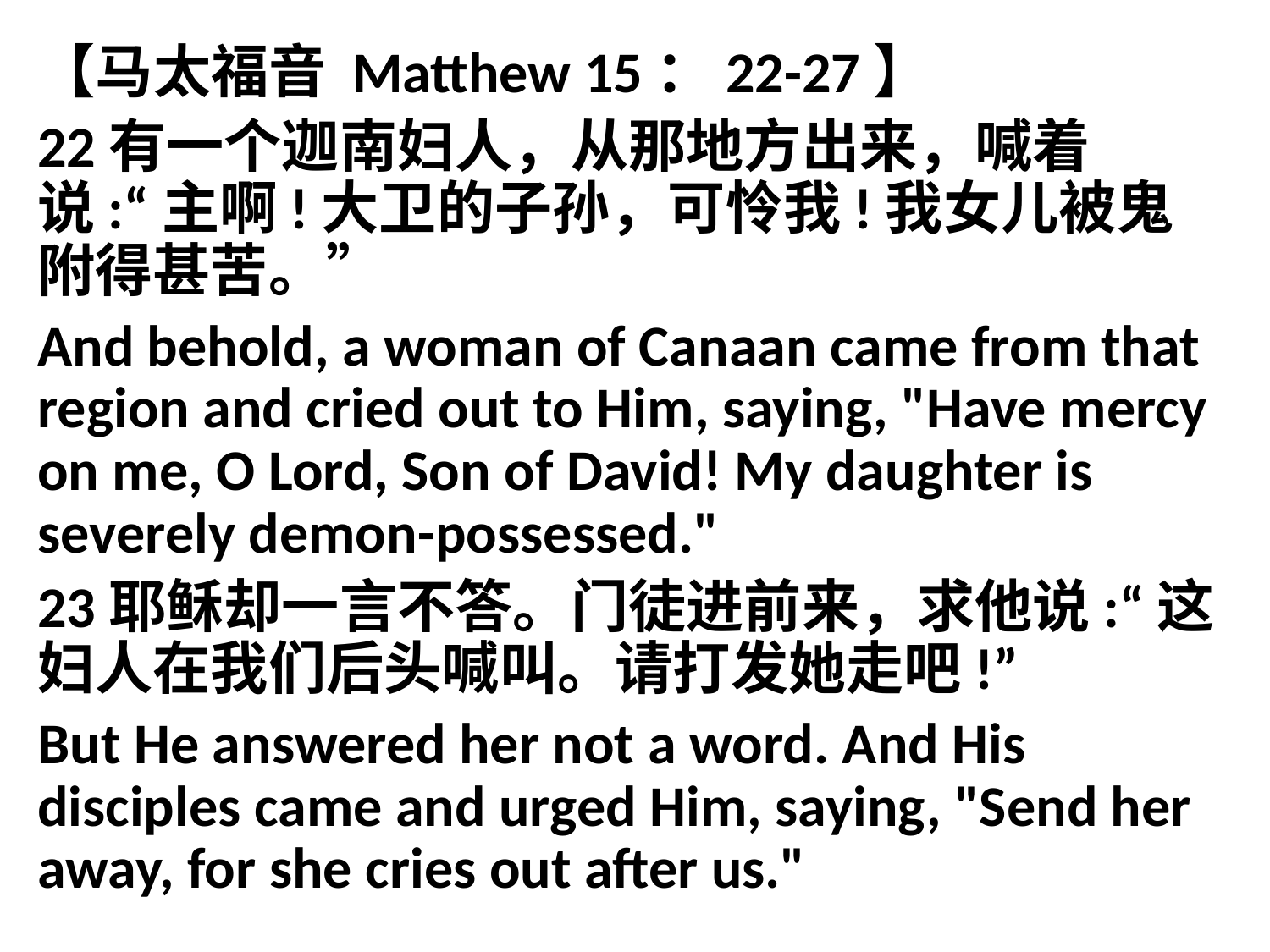

【马太福音 Matthew 15：22-27】
22有一个迦南妇人，从那地方出来，喊着说:“主啊!大卫的子孙，可怜我!我女儿被鬼附得甚苦。”
And behold, a woman of Canaan came from that region and cried out to Him, saying, "Have mercy on me, O Lord, Son of David! My daughter is severely demon-possessed."
23耶稣却一言不答。门徒进前来，求他说:“这妇人在我们后头喊叫。请打发她走吧!”
But He answered her not a word. And His disciples came and urged Him, saying, "Send her away, for she cries out after us."